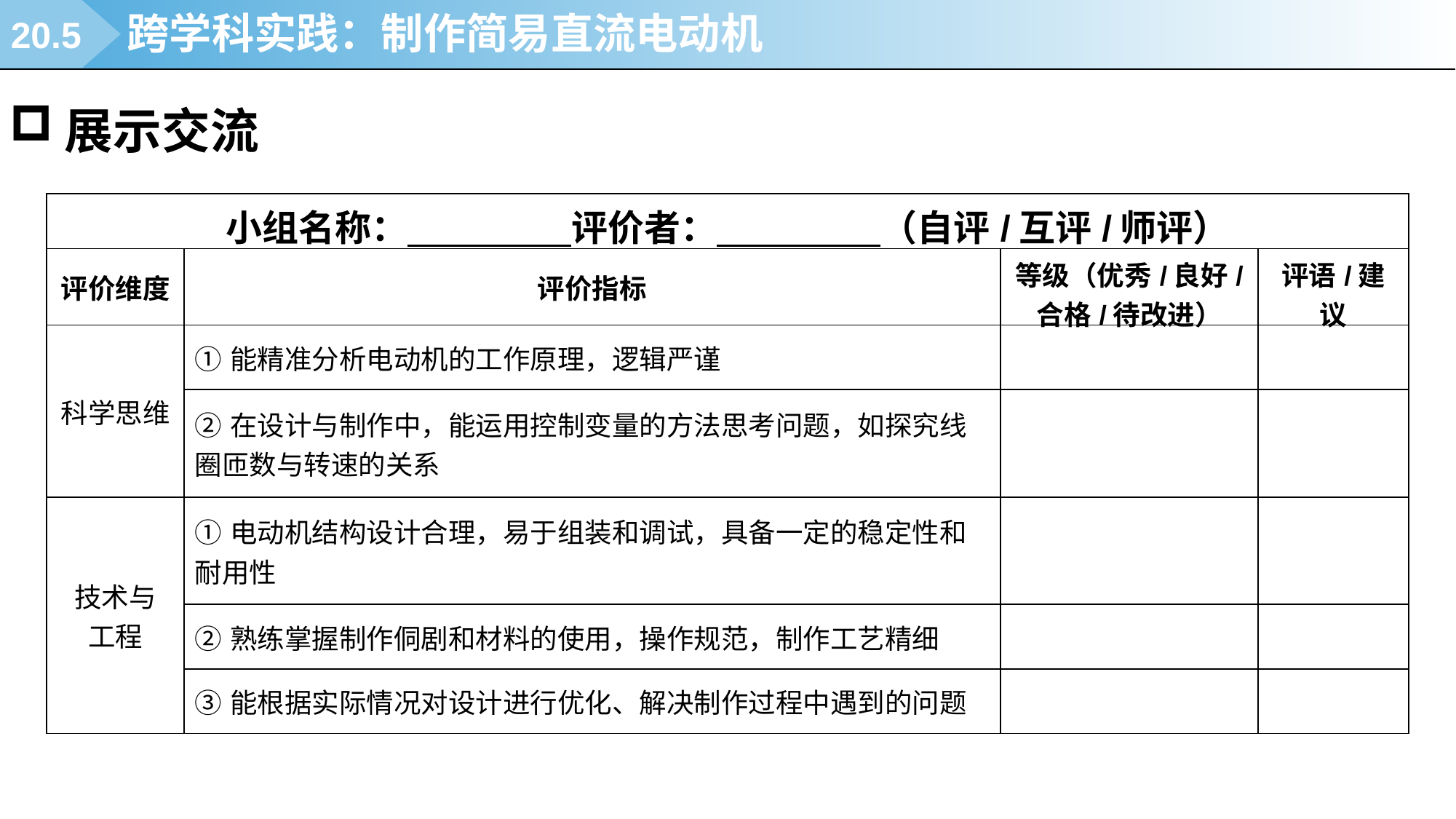

20.5
跨学科实践：制作简易直流电动机
展示交流
| 小组名称： 评价者： （自评/互评/师评） |  |  |  |
| --- | --- | --- | --- |
| 评价维度 | 评价指标 | 等级（优秀/良好/ 合格/待改进） | 评语/建议 |
| 科学思维 | ①能精准分析电动机的工作原理，逻辑严谨 |  |  |
|  | ②在设计与制作中，能运用控制变量的方法思考问题，如探究线圈匝数与转速的关系 |  |  |
| 技术与 工程 | ①电动机结构设计合理，易于组装和调试，具备一定的稳定性和耐用性 |  |  |
|  | ②熟练掌握制作侗剧和材料的使用，操作规范，制作工艺精细 |  |  |
|  | ③能根据实际情况对设计进行优化、解决制作过程中遇到的问题 |  |  |